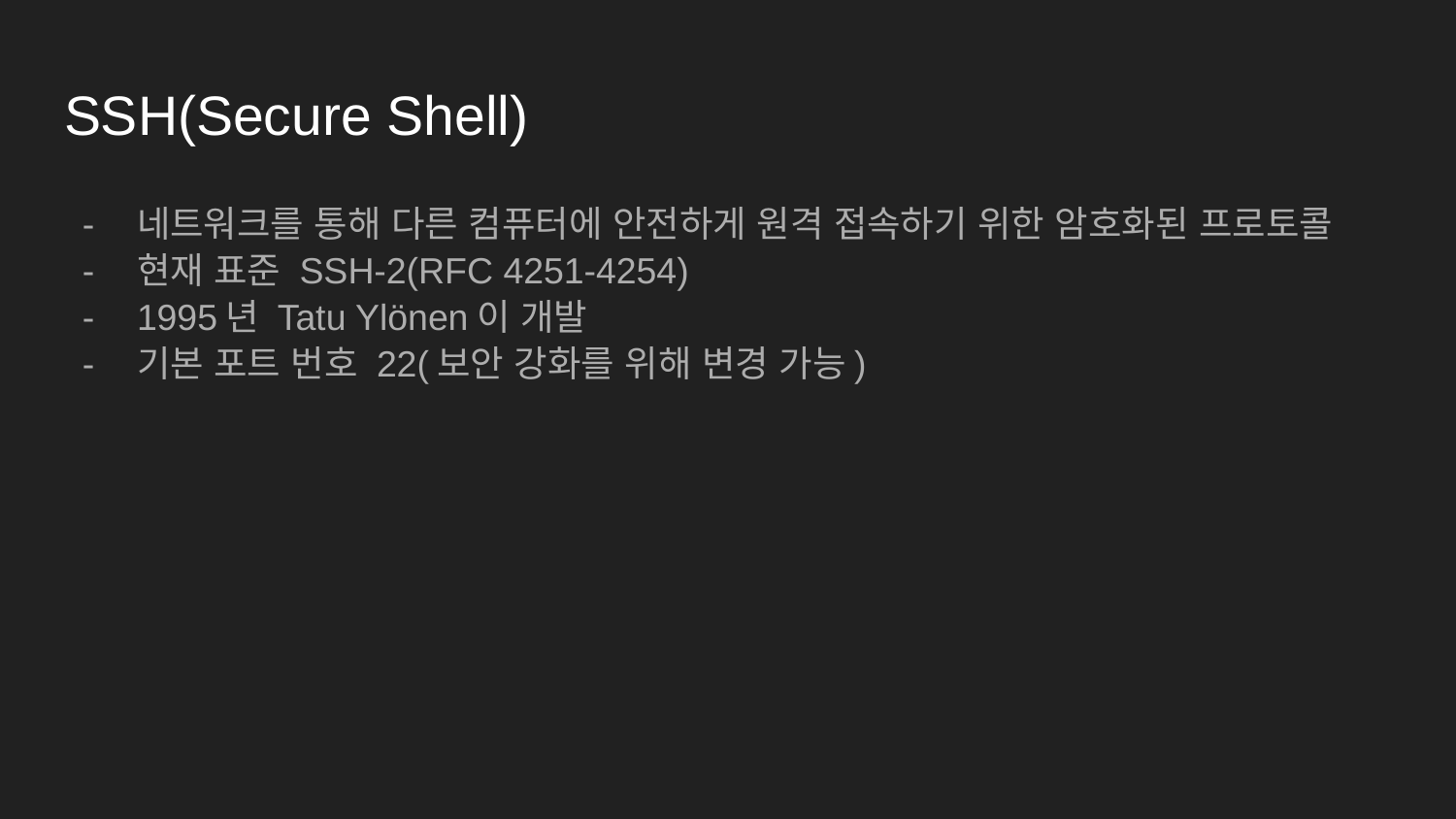

# SSH(Secure Shell)
네트워크를 통해 다른 컴퓨터에 안전하게 원격 접속하기 위한 암호화된 프로토콜
현재 표준 SSH-2(RFC 4251-4254)
1995년 Tatu Ylönen이 개발
기본 포트 번호 22(보안 강화를 위해 변경 가능)